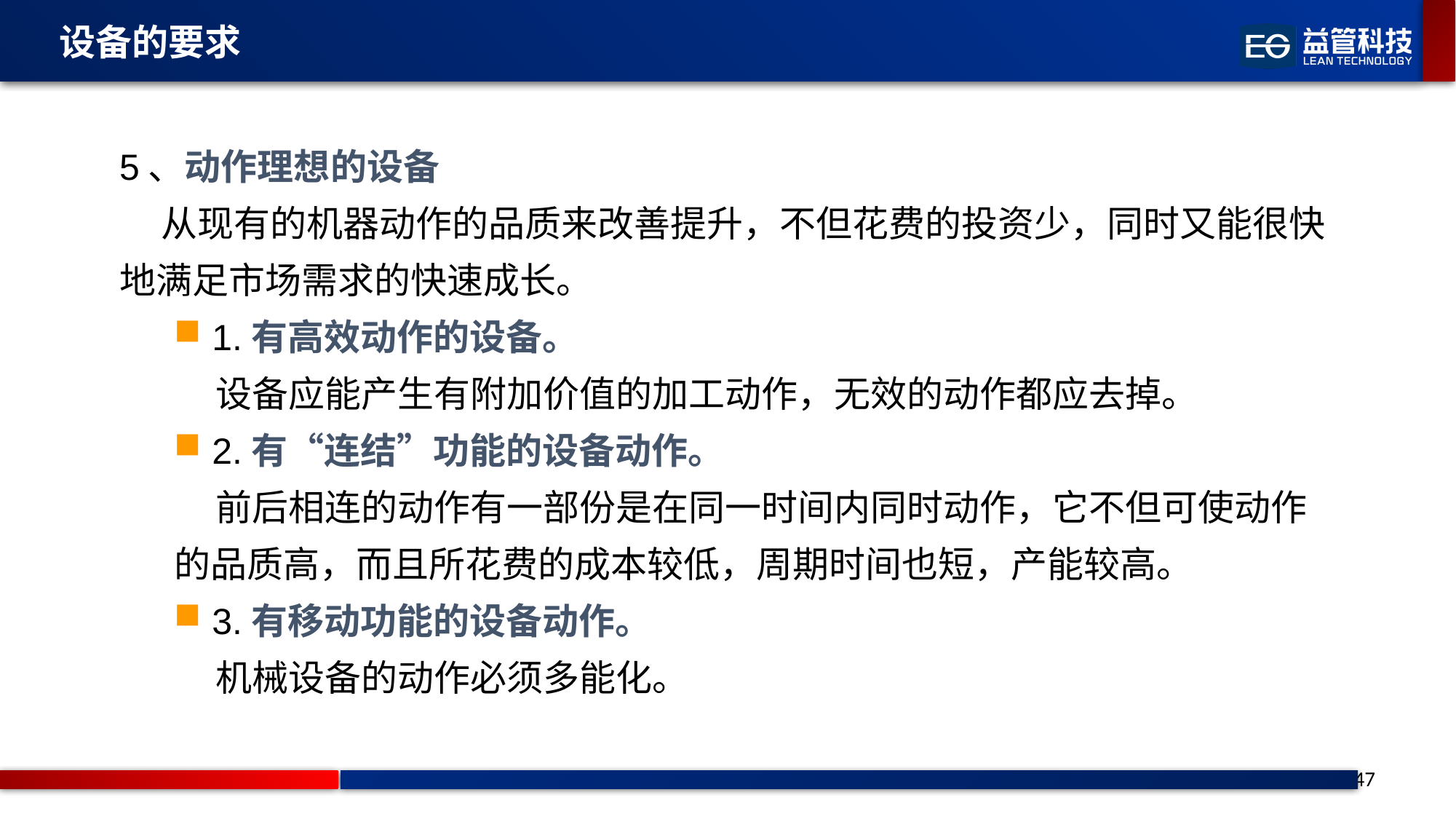

设备的要求
5、动作理想的设备
    从现有的机器动作的品质来改善提升，不但花费的投资少，同时又能很快地满足市场需求的快速成长。
 1.有高效动作的设备。
    设备应能产生有附加价值的加工动作，无效的动作都应去掉。
 2.有“连结”功能的设备动作。
    前后相连的动作有一部份是在同一时间内同时动作，它不但可使动作的品质高，而且所花费的成本较低，周期时间也短，产能较高。
 3.有移动功能的设备动作。
    机械设备的动作必须多能化。